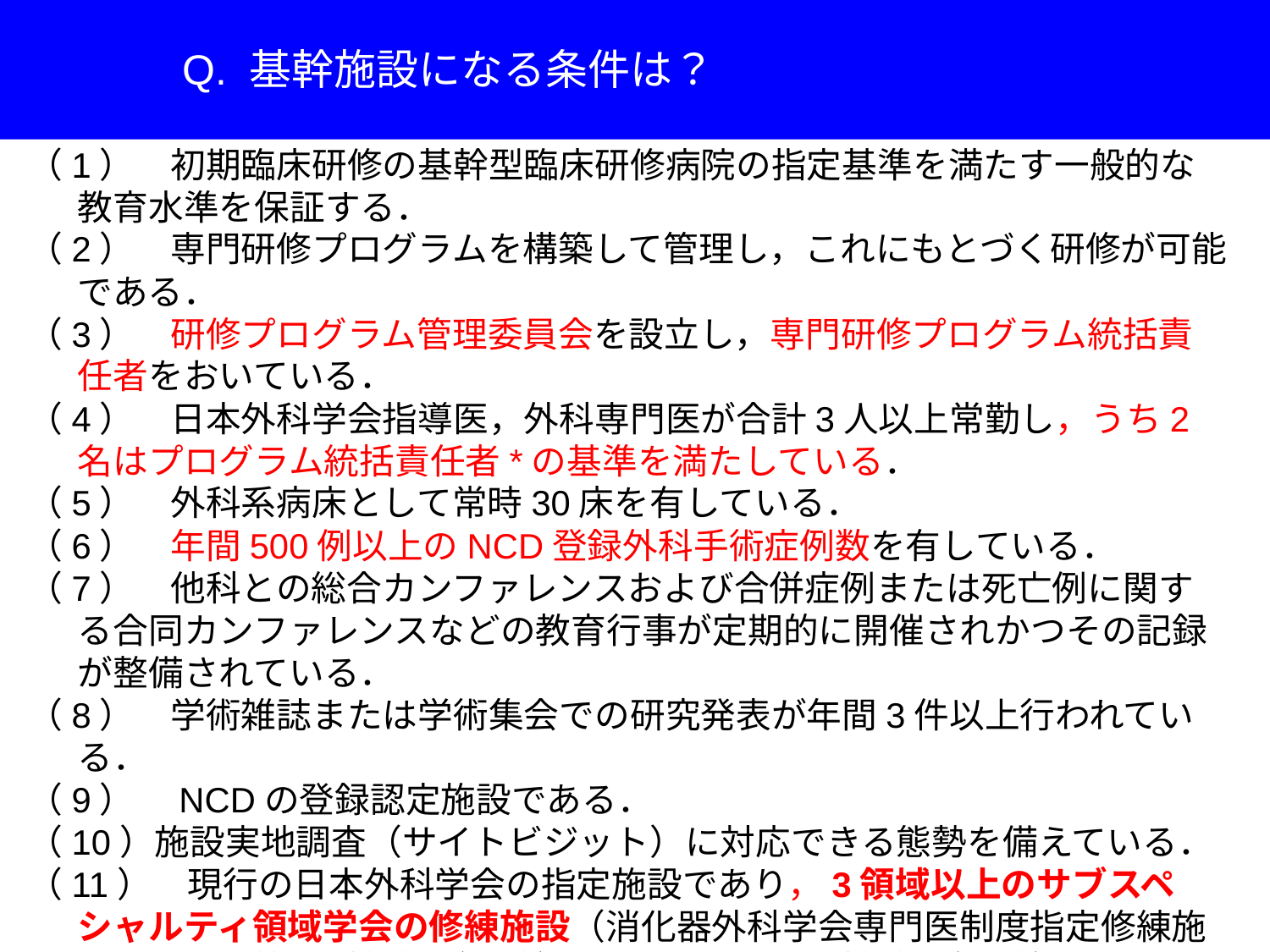

Q. 基幹施設になる条件は？

（1）　初期臨床研修の基幹型臨床研修病院の指定基準を満たす一般的な教育水準を保証する．
（2）　専門研修プログラムを構築して管理し，これにもとづく研修が可能である．
（3）　研修プログラム管理委員会を設立し，専門研修プログラム統括責任者をおいている．
（4）　日本外科学会指導医，外科専門医が合計3人以上常勤し，うち2名はプログラム統括責任者*の基準を満たしている．
（5）　外科系病床として常時30床を有している．
（6）　年間500例以上のNCD登録外科手術症例数を有している．
（7）　他科との総合カンファレンスおよび合併症例または死亡例に関する合同カンファレンスなどの教育行事が定期的に開催されかつその記録が整備されている．
（8）　学術雑誌または学術集会での研究発表が年間3件以上行われている．
（9）　NCDの登録認定施設である．
（10）施設実地調査（サイトビジット）に対応できる態勢を備えている．
（11）　現行の日本外科学会の指定施設であり，3領域以上のサブスペシャルティ領域学会の修練施設（消化器外科学会専門医制度指定修練施設，心臓血管外科基幹（関連）施設，呼吸器外科基幹（関連）施設，小児外科学会認定（教育関連）施設）である．